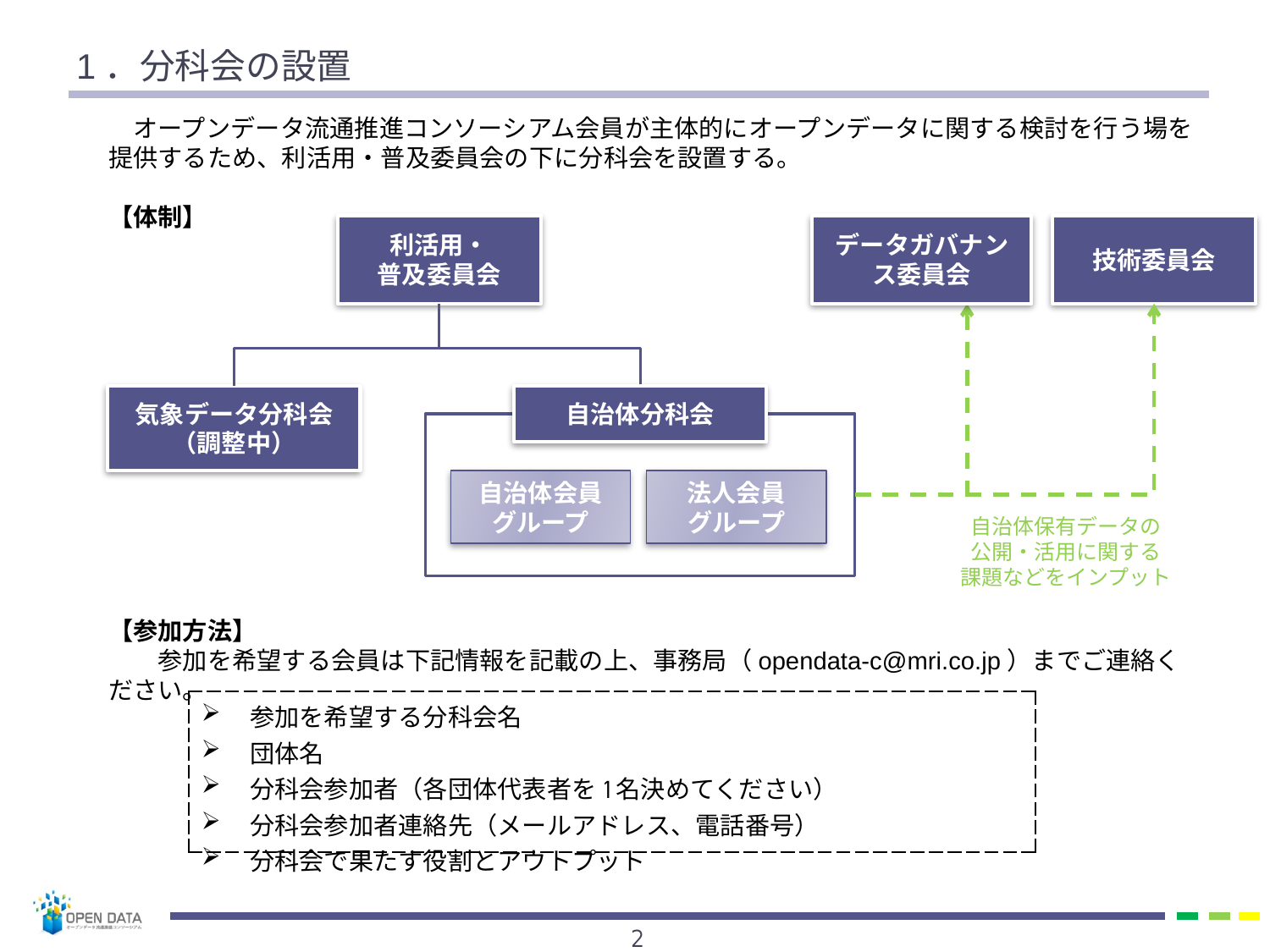

# 1．分科会の設置
　オープンデータ流通推進コンソーシアム会員が主体的にオープンデータに関する検討を行う場を提供するため、利活用・普及委員会の下に分科会を設置する。

【体制】

【参加方法】
　　参加を希望する会員は下記情報を記載の上、事務局（opendata-c@mri.co.jp）までご連絡ください。

データガバナンス委員会
利活用・
普及委員会
技術委員会
自治体分科会
気象データ分科会
（調整中）

自治体会員
グループ
法人会員
グループ
自治体保有データの公開・活用に関する課題などをインプット
| 参加を希望する分科会名 　団体名 　分科会参加者（各団体代表者を1名決めてください） 　分科会参加者連絡先（メールアドレス、電話番号） 　分科会で果たす役割とアウトプット |
| --- |
2